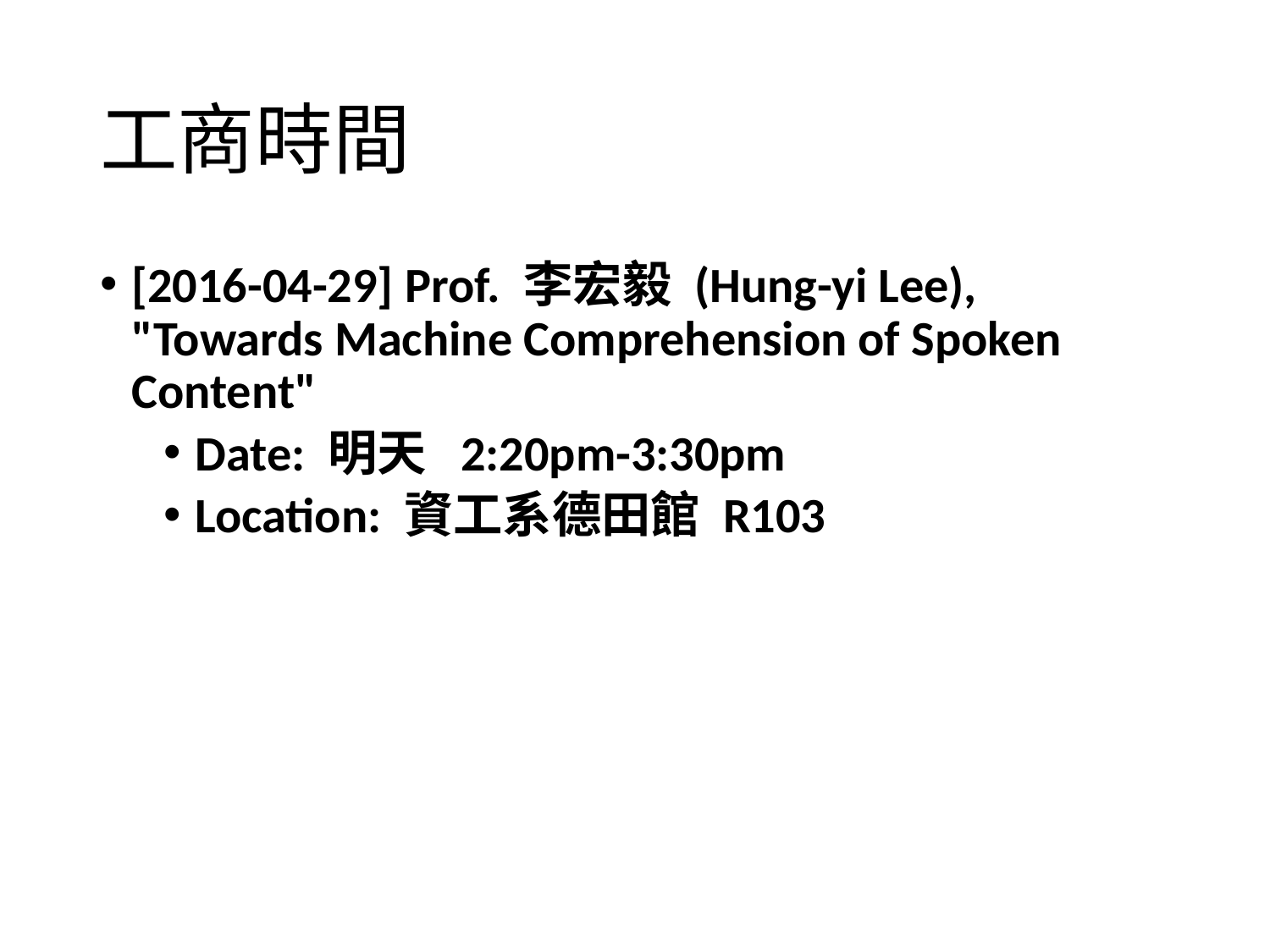

# 工商時間
[2016-04-29] Prof. 李宏毅 (Hung-yi Lee), "Towards Machine Comprehension of Spoken Content"
Date: 明天  2:20pm-3:30pm
Location: 資工系德田館 R103